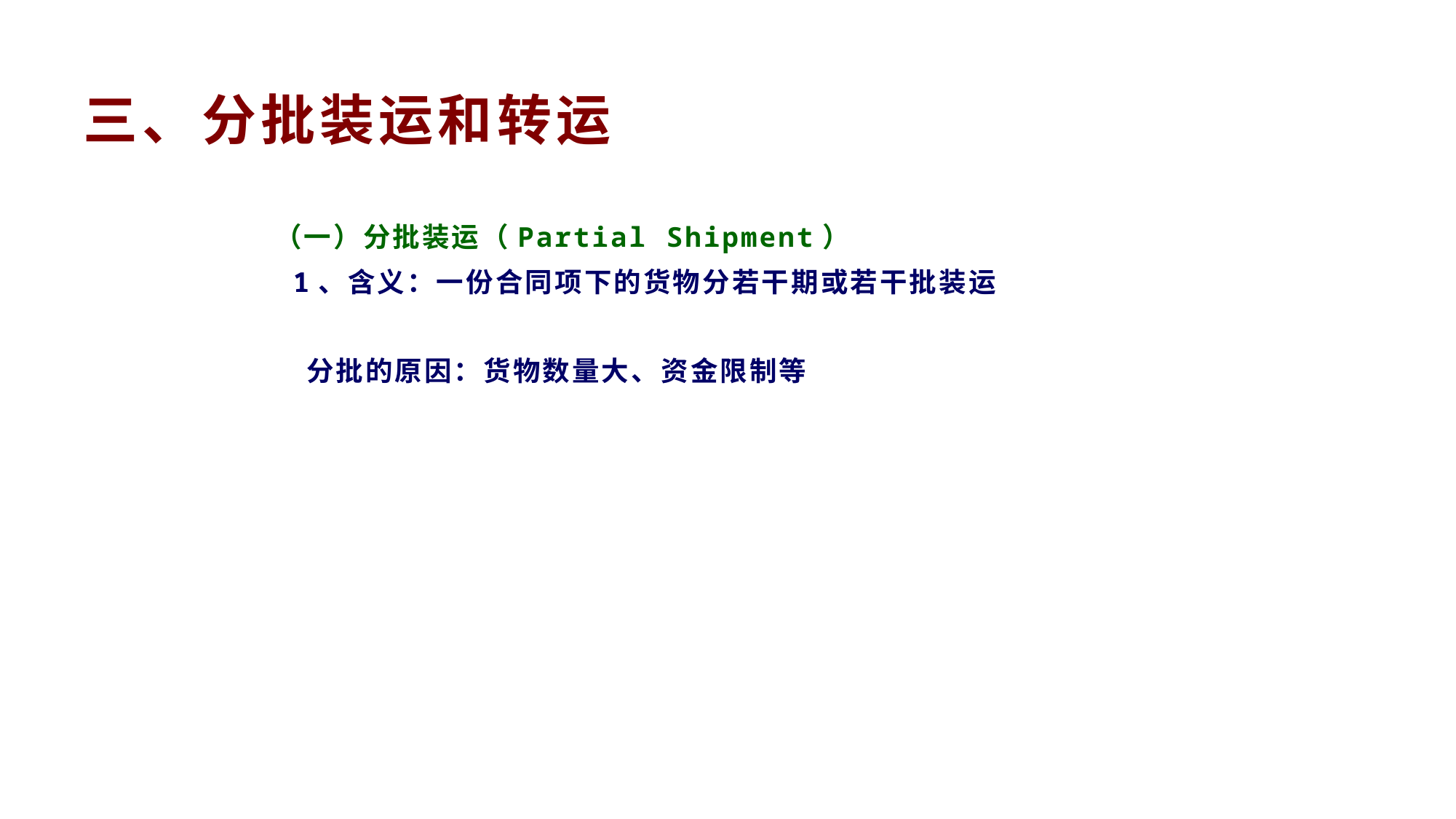

# 三、分批装运和转运
（一）分批装运（Partial Shipment）
 1、含义：一份合同项下的货物分若干期或若干批装运

   分批的原因：货物数量大、资金限制等